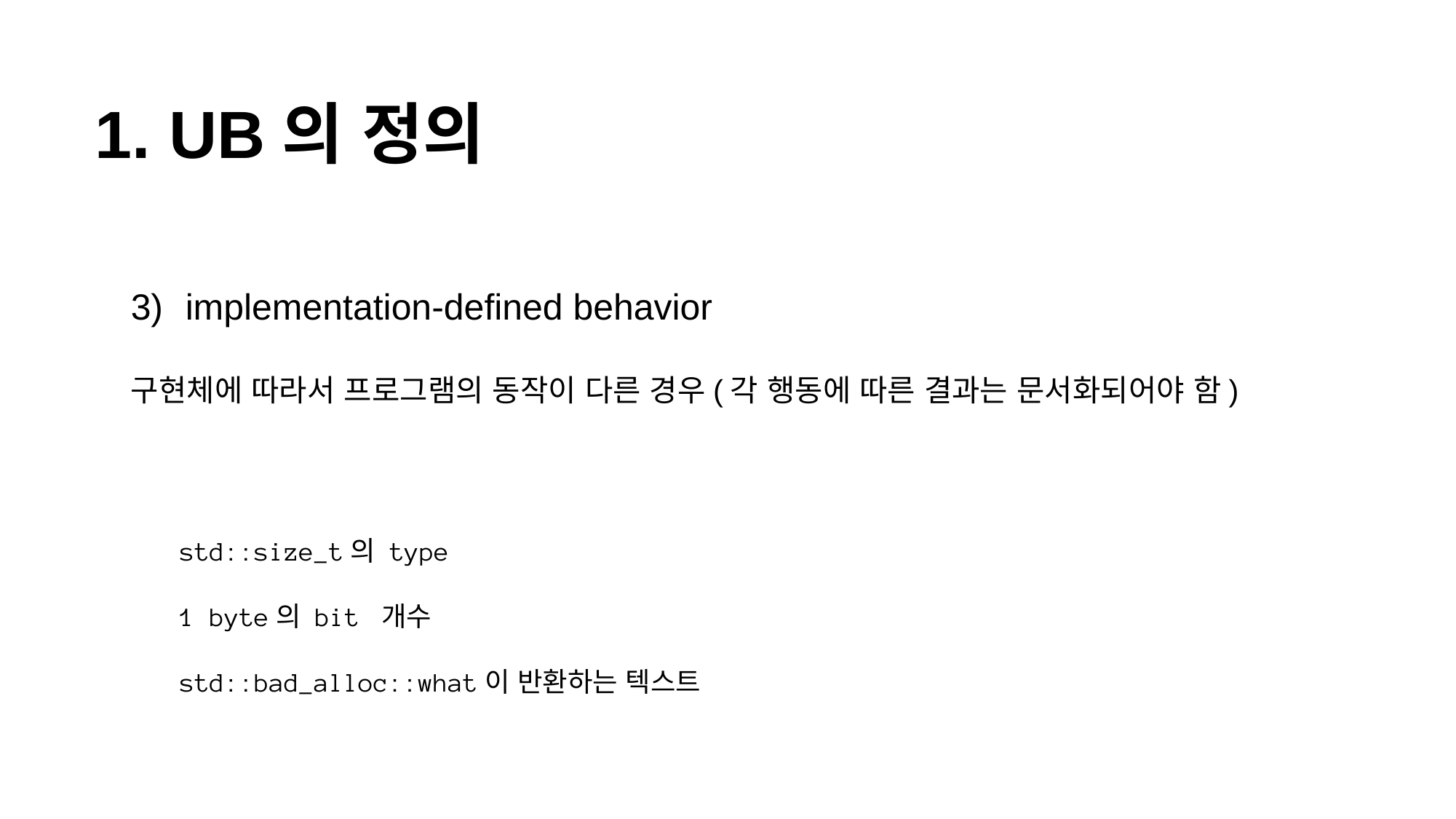

1. UB의 정의
implementation-defined behavior

구현체에 따라서 프로그램의 동작이 다른 경우(각 행동에 따른 결과는 문서화되어야 함)
std::size_t의 type

1 byte의 bit 개수

std::bad_alloc::what이 반환하는 텍스트